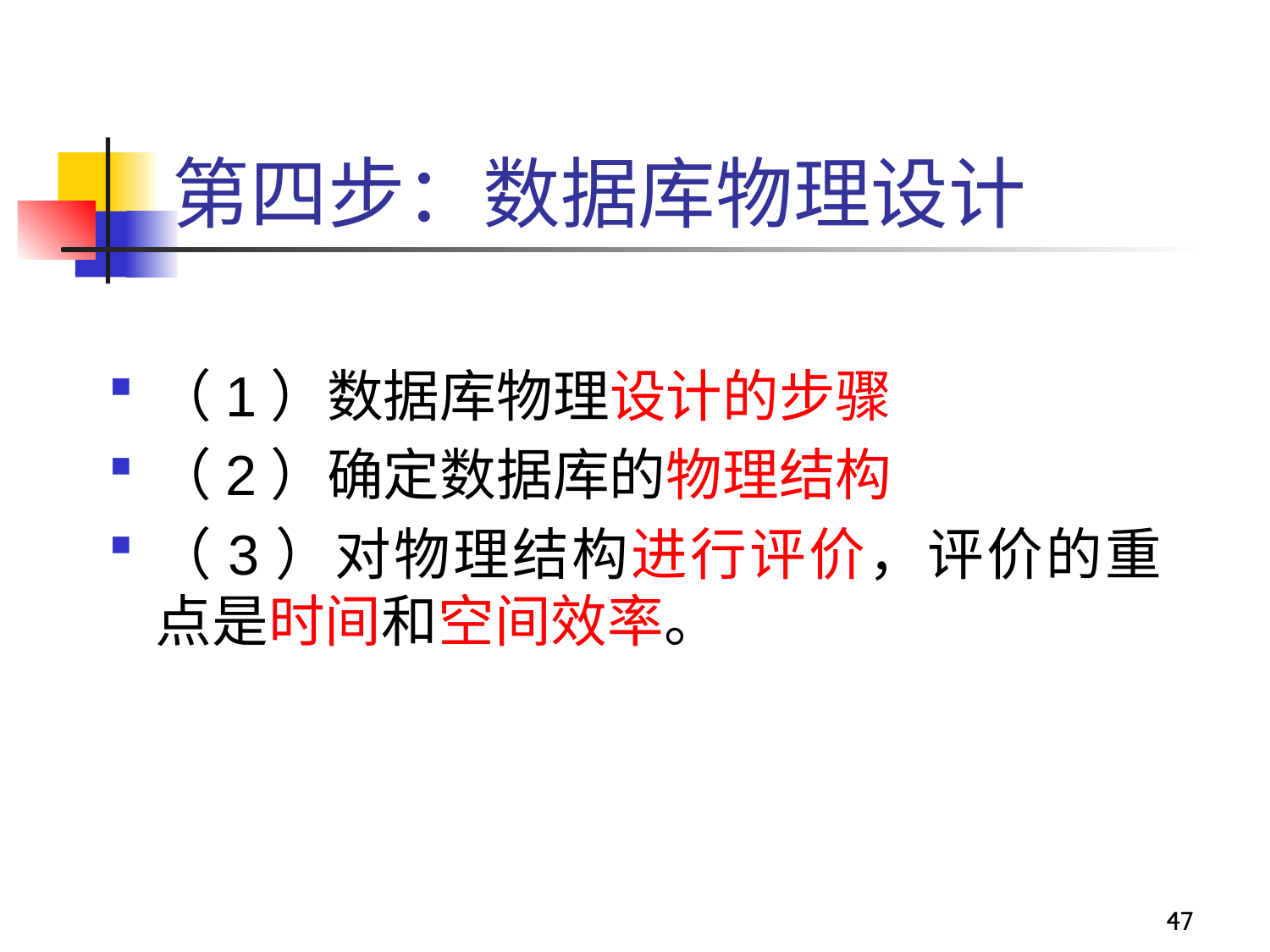

# 第四步：数据库物理设计

（1）数据库物理设计的步骤
（2）确定数据库的物理结构
（3）对物理结构进行评价，评价的重点是时间和空间效率。

47